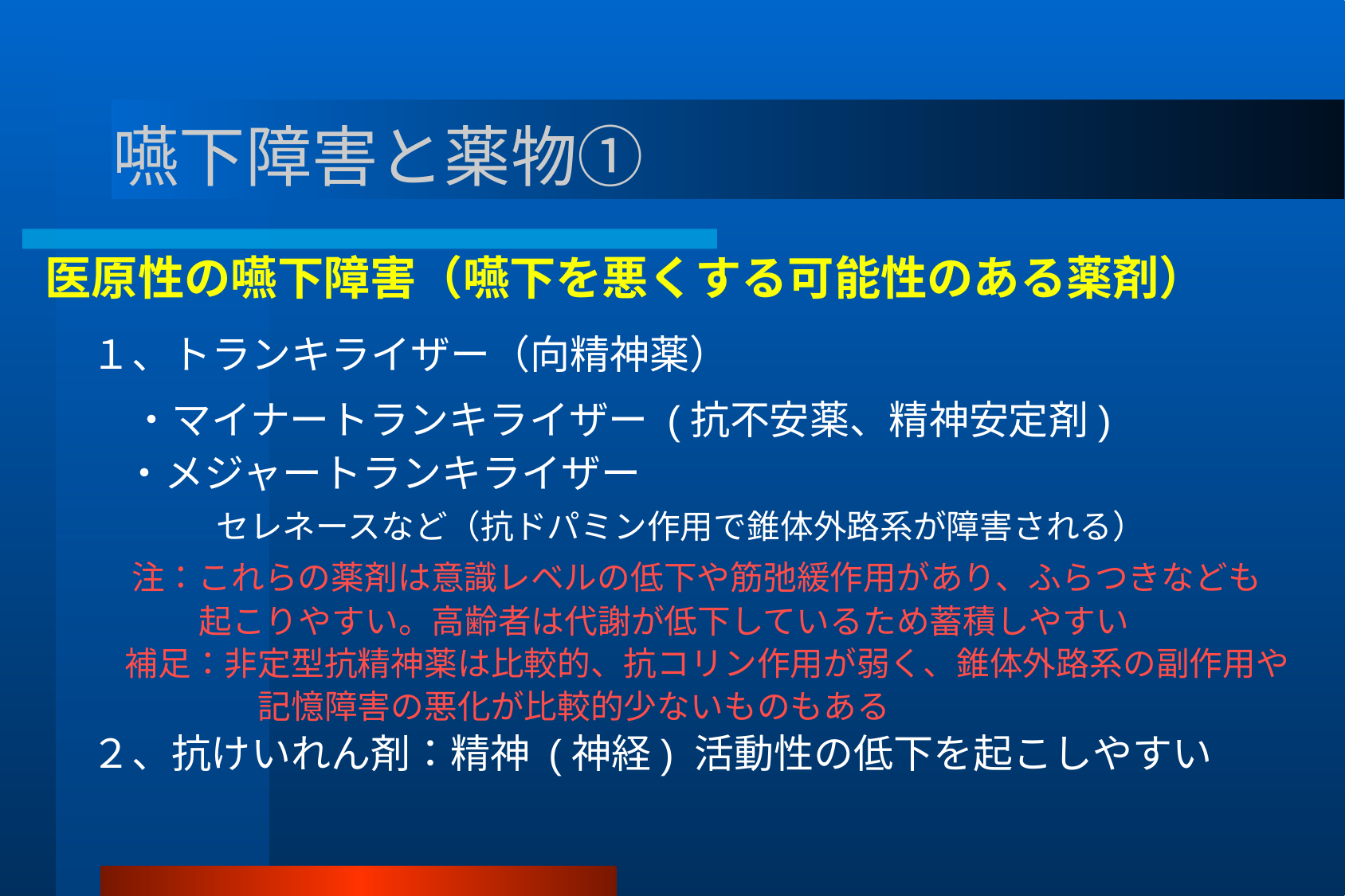

# 嚥下障害と薬物①
医原性の嚥下障害（嚥下を悪くする可能性のある薬剤）
１、トランキライザー（向精神薬）
　・マイナートランキライザー (抗不安薬、精神安定剤)
　・メジャートランキライザー
	　　セレネースなど（抗ドパミン作用で錐体外路系が障害される）
　注：これらの薬剤は意識レベルの低下や筋弛緩作用があり、ふらつきなども
　　　 起こりやすい。高齢者は代謝が低下しているため蓄積しやすい
　補足：非定型抗精神薬は比較的、抗コリン作用が弱く、錐体外路系の副作用や
　　　　　記憶障害の悪化が比較的少ないものもある
２、抗けいれん剤：精神 (神経) 活動性の低下を起こしやすい